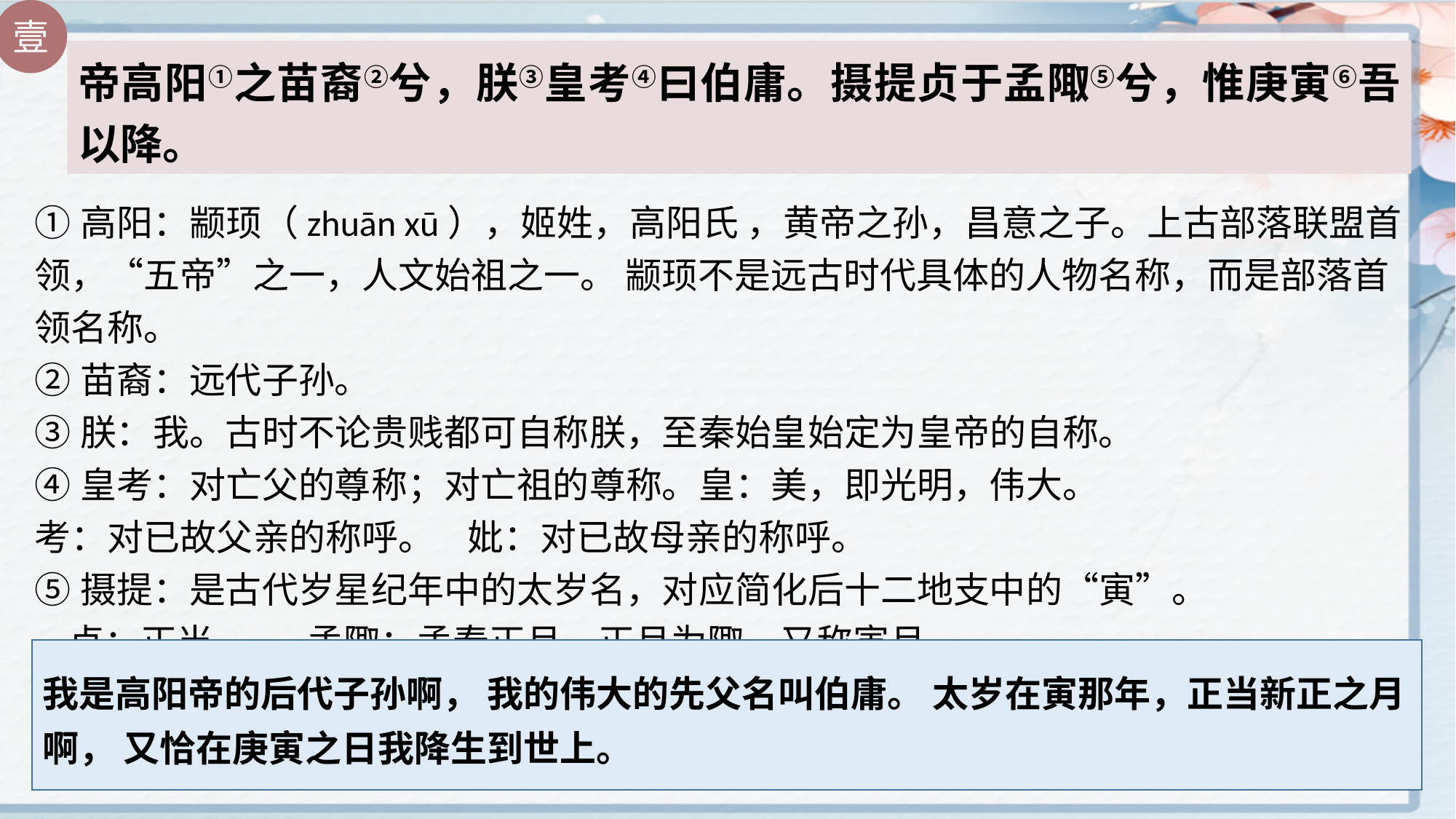

壹
帝高阳①之苗裔②兮，朕③皇考④曰伯庸。摄提贞于孟陬⑤兮，惟庚寅⑥吾以降。
①高阳：颛顼（zhuān xū），姬姓，高阳氏 ，黄帝之孙，昌意之子。上古部落联盟首领，“五帝”之一，人文始祖之一。 颛顼不是远古时代具体的人物名称，而是部落首领名称。
②苗裔：远代子孙。
③朕：我。古时不论贵贱都可自称朕，至秦始皇始定为皇帝的自称。
④皇考：对亡父的尊称；对亡祖的尊称。皇：美，即光明，伟大。
考：对已故父亲的称呼。    妣：对已故母亲的称呼。
⑤摄提：是古代岁星纪年中的太岁名，对应简化后十二地支中的“寅”。
   贞：正当。       孟陬：孟春正月，正月为陬，又称寅月。
⑥庚寅：指庚寅日。降：降生，出生。
我是高阳帝的后代子孙啊， 我的伟大的先父名叫伯庸。 太岁在寅那年，正当新正之月啊， 又恰在庚寅之日我降生到世上。